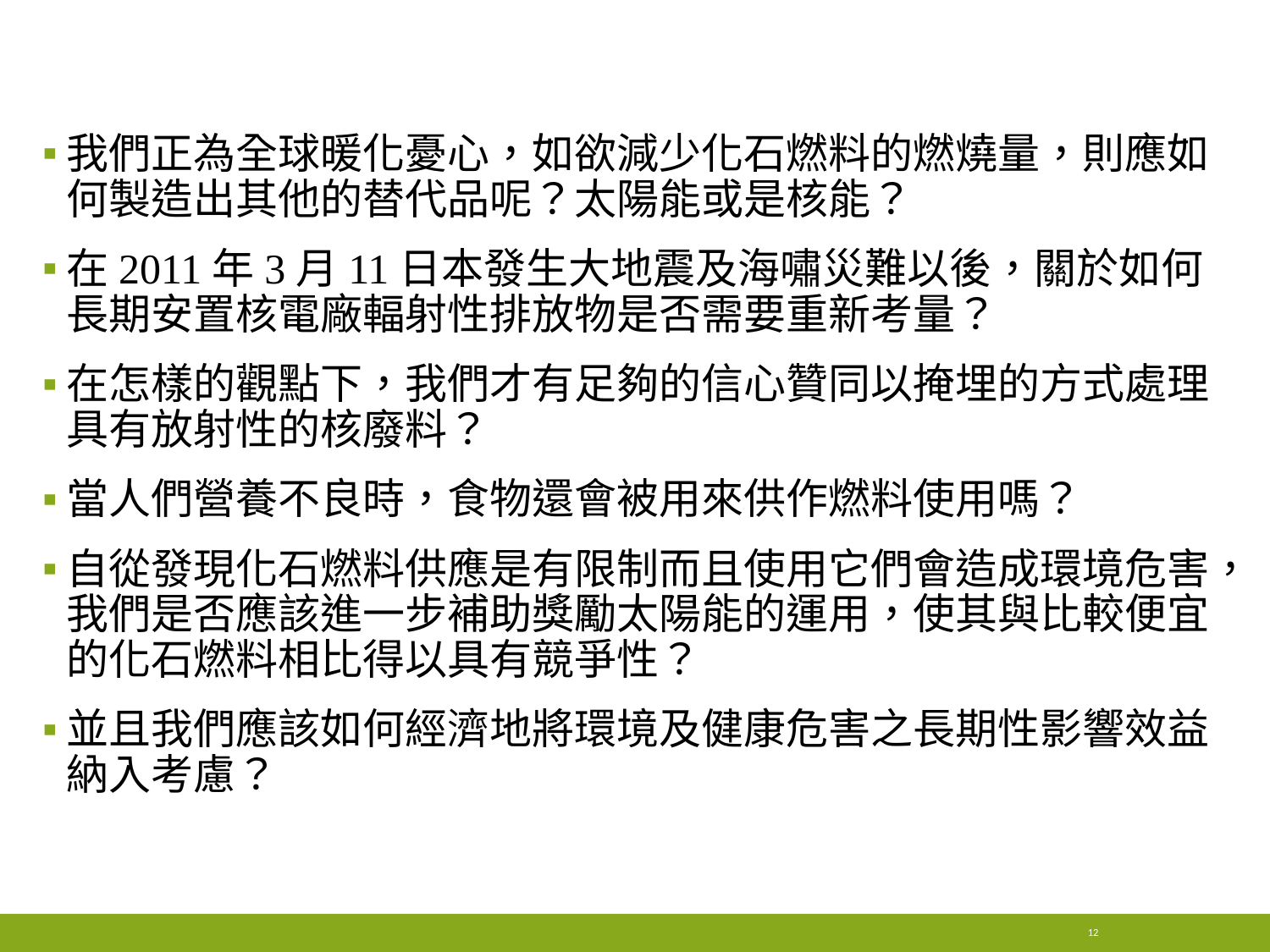

#
我們正為全球暖化憂心，如欲減少化石燃料的燃燒量，則應如何製造出其他的替代品呢？太陽能或是核能？
在2011年3月11日本發生大地震及海嘯災難以後，關於如何長期安置核電廠輻射性排放物是否需要重新考量？
在怎樣的觀點下，我們才有足夠的信心贊同以掩埋的方式處理具有放射性的核廢料？
當人們營養不良時，食物還會被用來供作燃料使用嗎？
自從發現化石燃料供應是有限制而且使用它們會造成環境危害，我們是否應該進一步補助獎勵太陽能的運用，使其與比較便宜的化石燃料相比得以具有競爭性？
並且我們應該如何經濟地將環境及健康危害之長期性影響效益納入考慮？
12